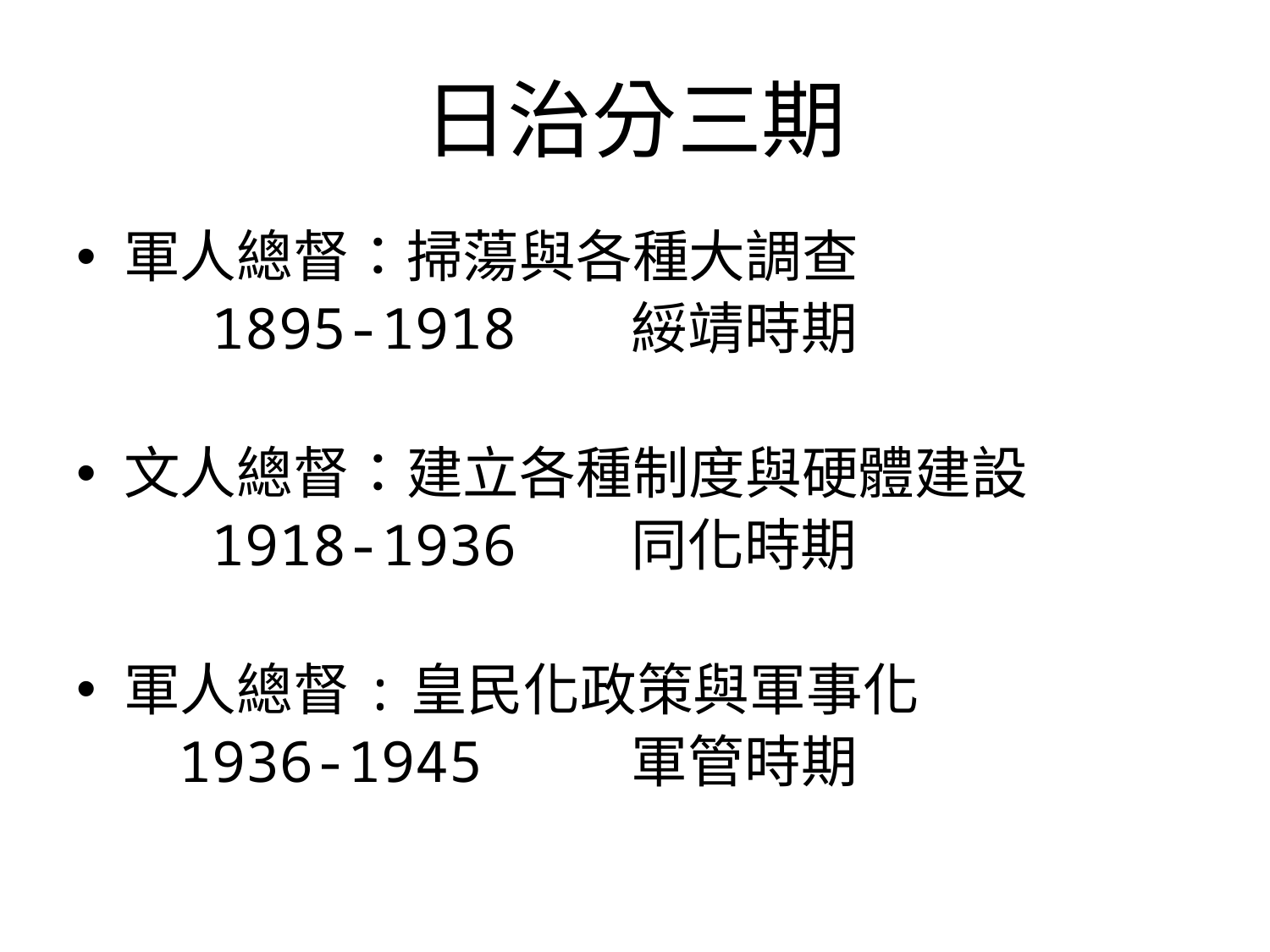

# 日治分三期
軍人總督：掃蕩與各種大調查
    1895-1918   綏靖時期

文人總督：建立各種制度與硬體建設
    1918-1936   同化時期

軍人總督:皇民化政策與軍事化
   1936-1945    軍管時期